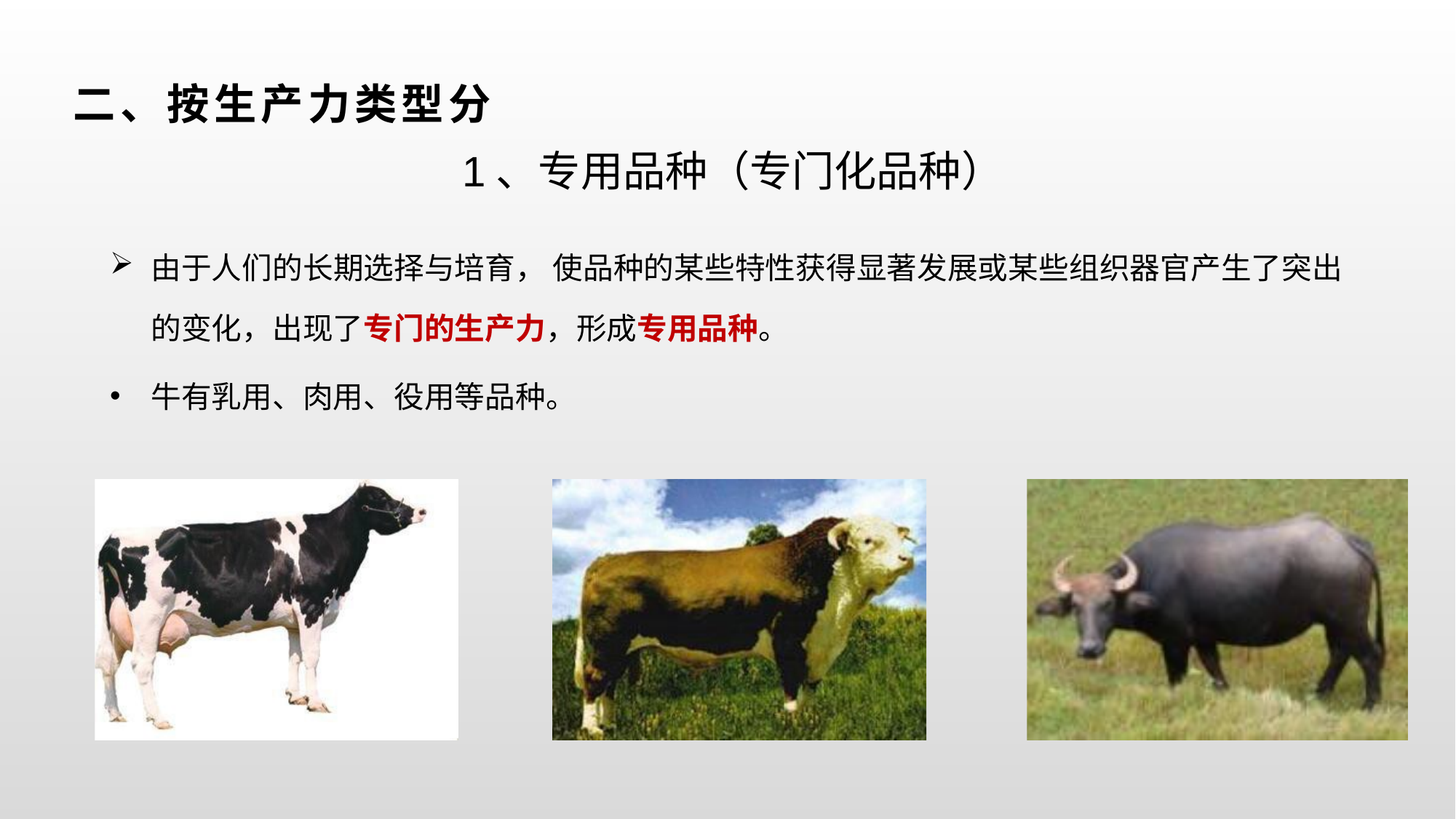

二、按生产力类型分
1、专用品种（专门化品种）
由于人们的长期选择与培育， 使品种的某些特性获得显著发展或某些组织器官产生了突出 的变化，出现了专门的生产力，形成专用品种。
牛有乳用、肉用、役用等品种。